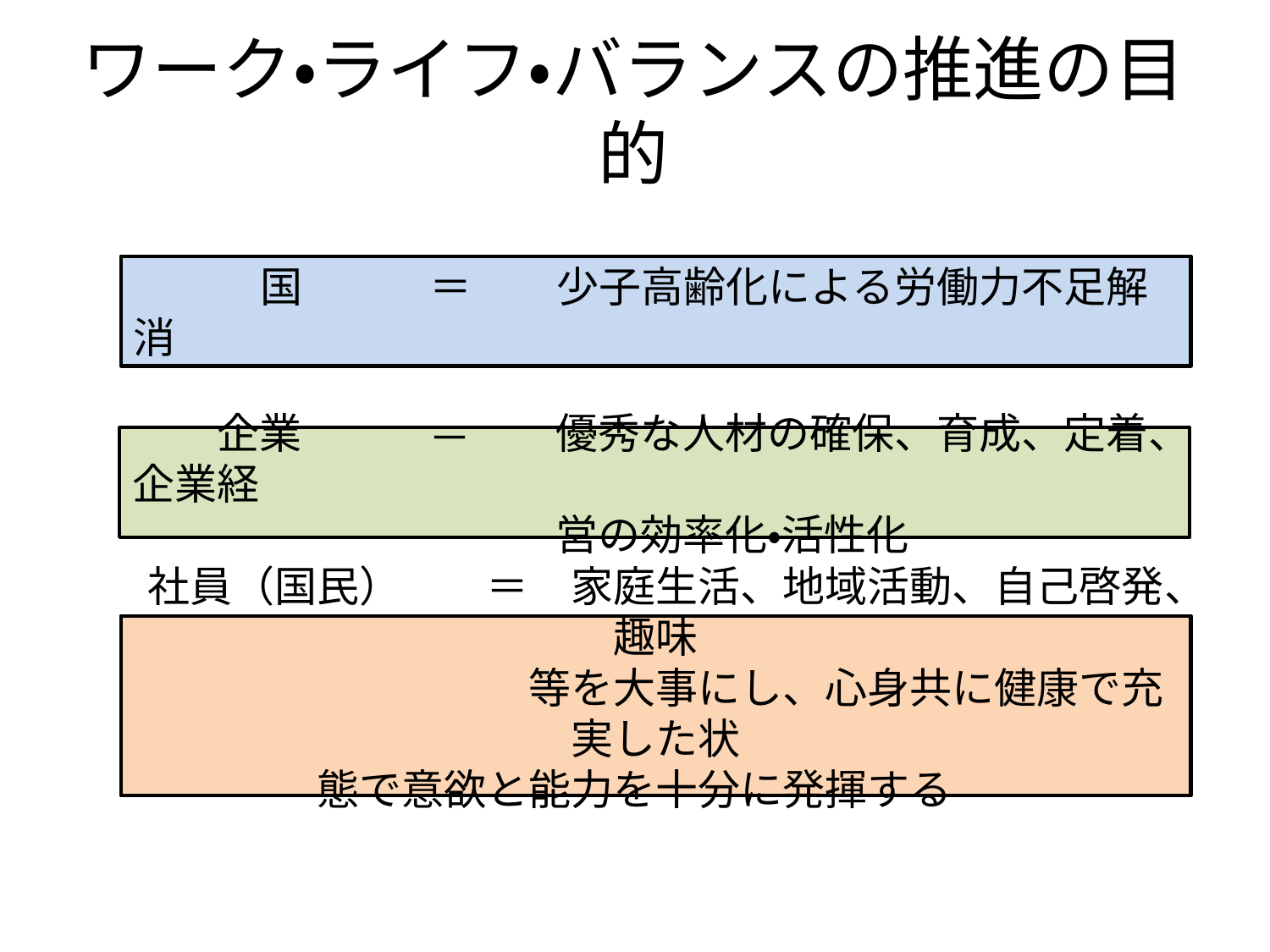

ワーク・ライフ・バランスの推進の目的
　　　国　　　＝　　少子高齢化による労働力不足解消
　　企業　　　＝　　優秀な人材の確保、育成、定着、企業経
　　　　　　　　　　営の効率化・活性化

社員（国民）　　＝　家庭生活、地域活動、自己啓発、趣味
　　　　　　　　　等を大事にし、心身共に健康で充実した状
　　　　態で意欲と能力を十分に発揮する